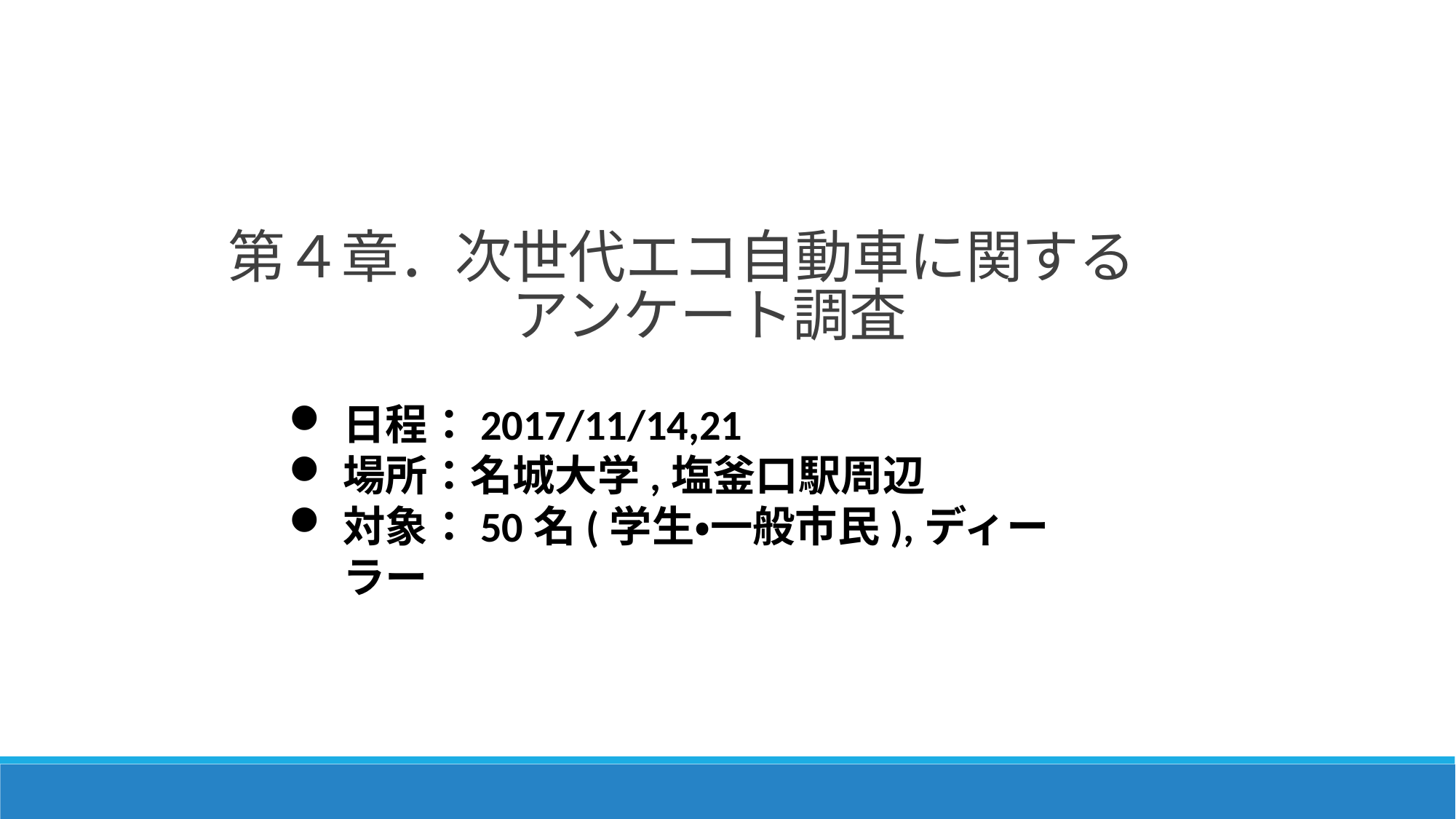

第４章．次世代エコ自動車に関する
　　　　　アンケート調査
日程：2017/11/14,21
場所：名城大学,塩釜口駅周辺
対象：50名(学生・一般市民),ディーラー